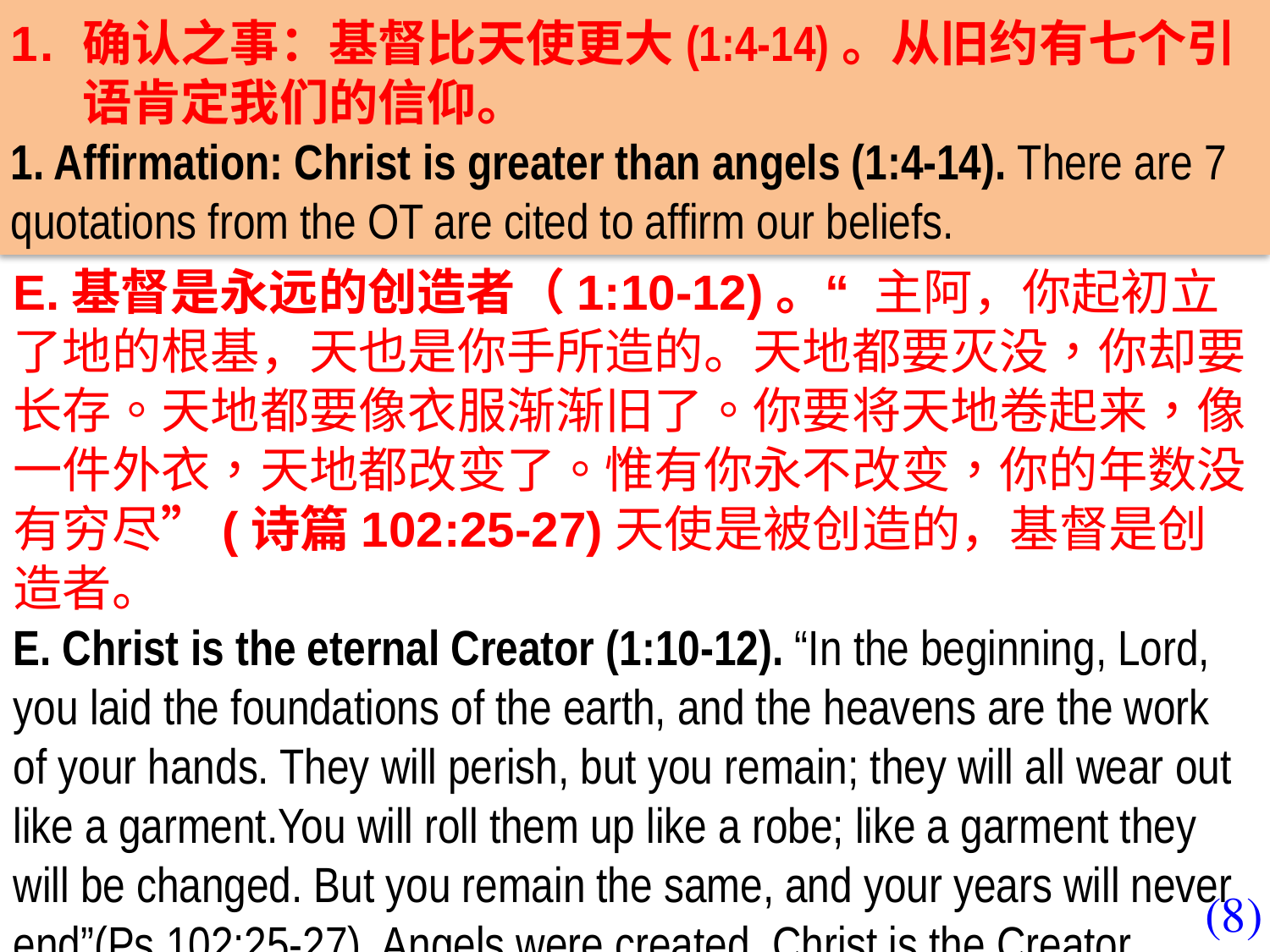

确认之事：基督比天使更大(1:4-14)。从旧约有七个引语肯定我们的信仰。
1. Affirmation: Christ is greater than angels (1:4-14). There are 7 quotations from the OT are cited to affirm our beliefs.
E.基督是永远的创造者（1:10-12)。“主阿，你起初立了地的根基，天也是你手所造的。天地都要灭没，你却要长存。天地都要像衣服渐渐旧了。你要将天地卷起来，像一件外衣，天地都改变了。惟有你永不改变，你的年数没有穷尽”(诗篇102:25-27)天使是被创造的，基督是创造者。
E. Christ is the eternal Creator (1:10-12). “In the beginning, Lord, you laid the foundations of the earth, and the heavens are the work of your hands. They will perish, but you remain; they will all wear out like a garment.You will roll them up like a robe; like a garment they will be changed. But you remain the same, and your years will never end”(Ps.102:25-27). Angels were created, Christ is the Creator.
(8)